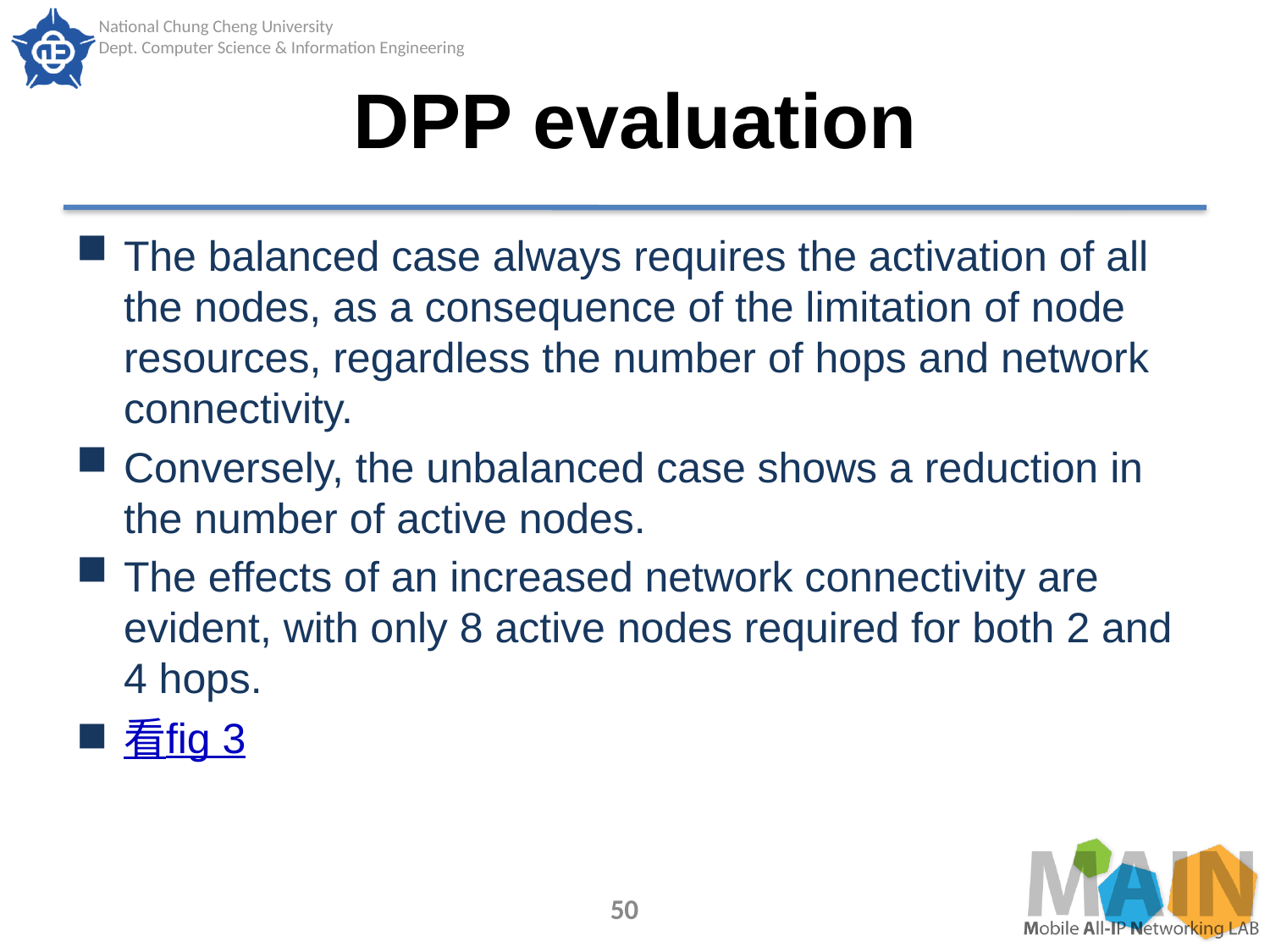

# DPP evaluation
The balanced case always requires the activation of all the nodes, as a consequence of the limitation of node resources, regardless the number of hops and network connectivity.
Conversely, the unbalanced case shows a reduction in the number of active nodes.
The effects of an increased network connectivity are evident, with only 8 active nodes required for both 2 and 4 hops.
看fig 3
50